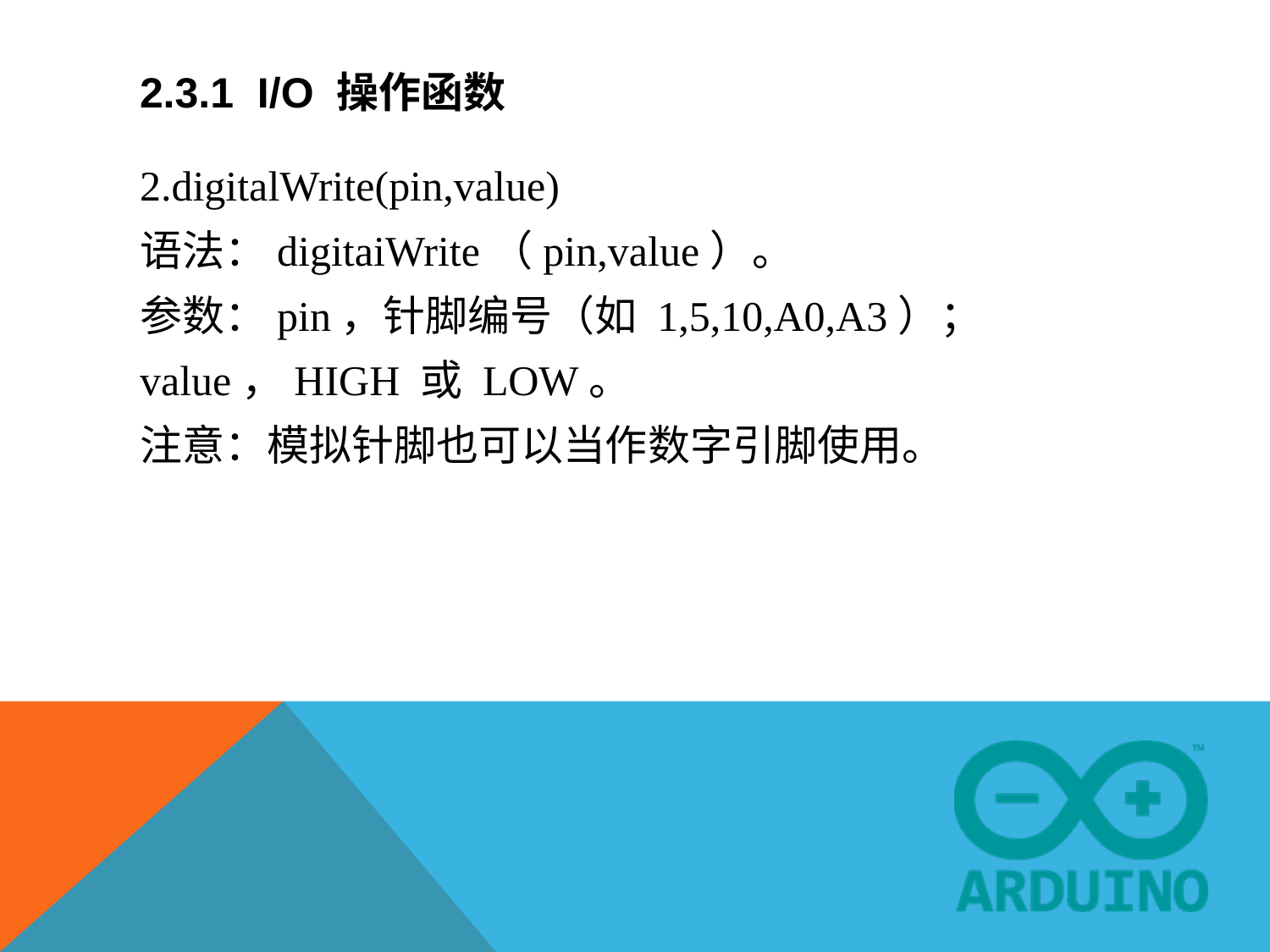

# 2.3.1  I/O 操作函数
2.digitalWrite(pin,value)
语法：digitaiWrite（pin,value）。
参数：pin，针脚编号（如 1,5,10,A0,A3）；
value，HIGH 或 LOW。
注意：模拟针脚也可以当作数字引脚使用。